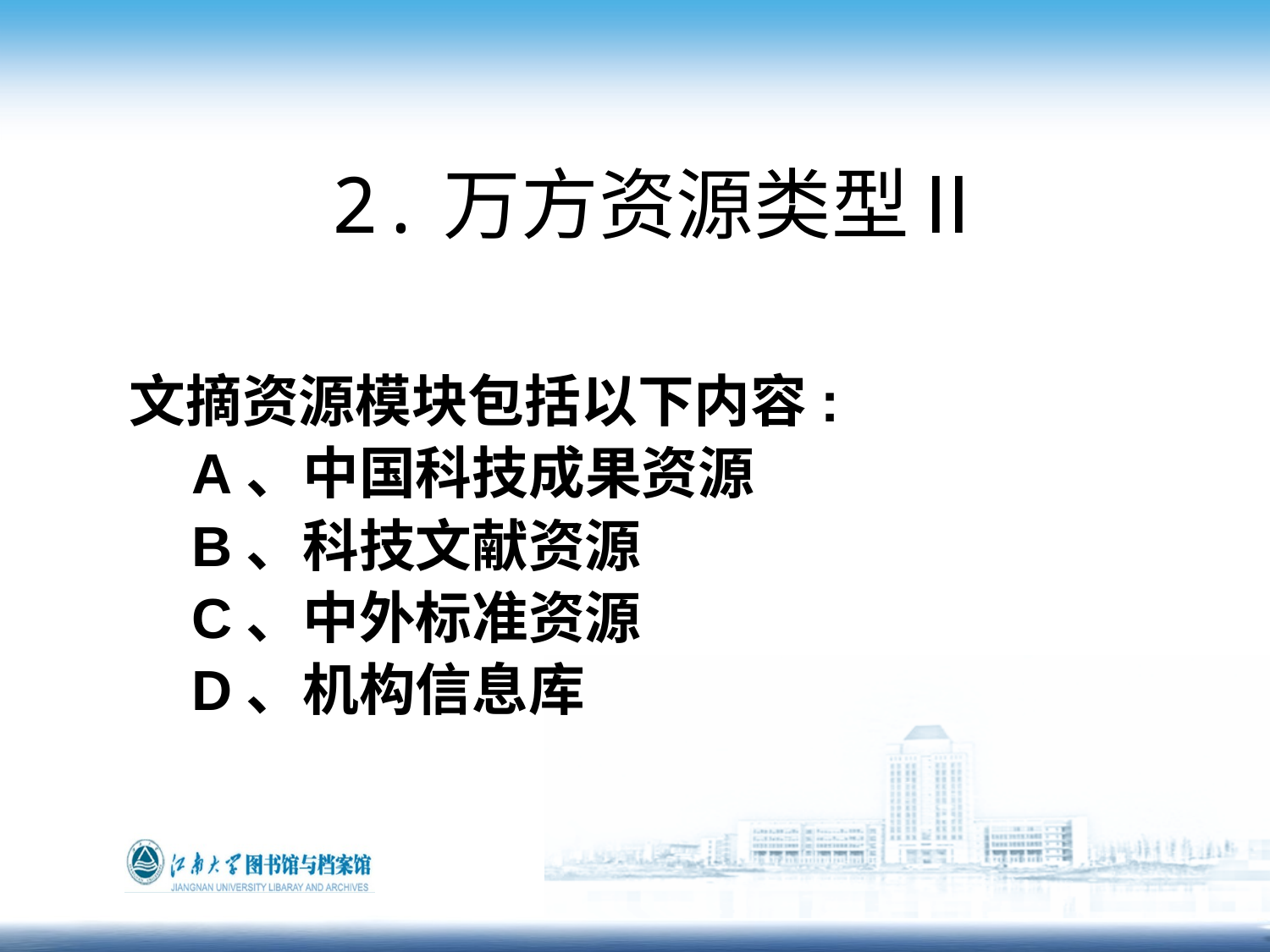

# 2.万方资源类型Ⅱ
文摘资源模块包括以下内容:
    A、中国科技成果资源
    B、科技文献资源
    C、中外标准资源
    D、机构信息库